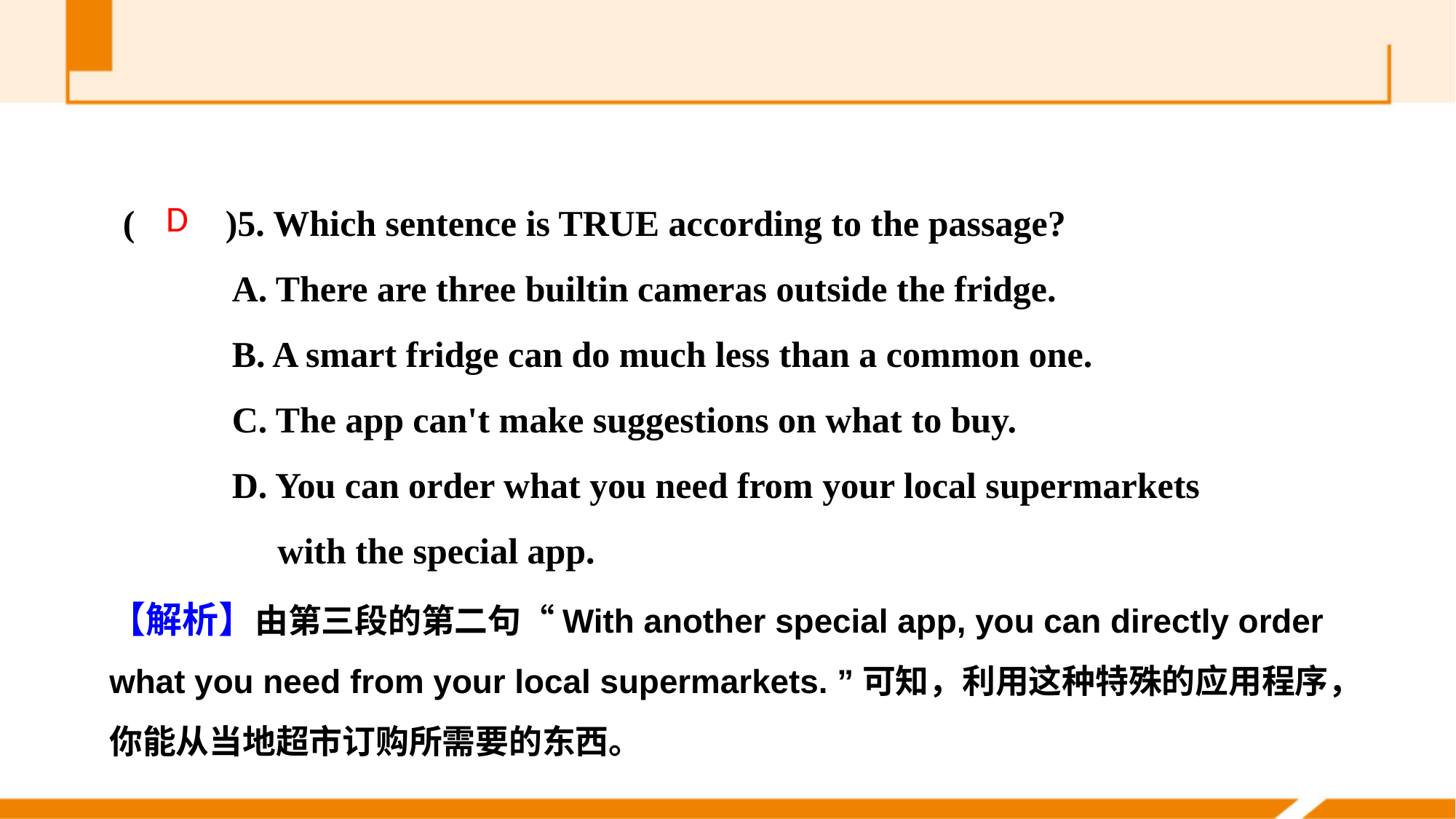

(　　)5. Which sentence is TRUE according to the passage?
	A. There are three built­in cameras outside the fridge.
	B. A smart fridge can do much less than a common one.
	C. The app can't make suggestions on what to buy.
	D. You can order what you need from your local supermarkets
                 with the special app.
D
【解析】由第三段的第二句“With another special app, you can directly order what you need from your local supermarkets. ”可知，利用这种特殊的应用程序，你能从当地超市订购所需要的东西。